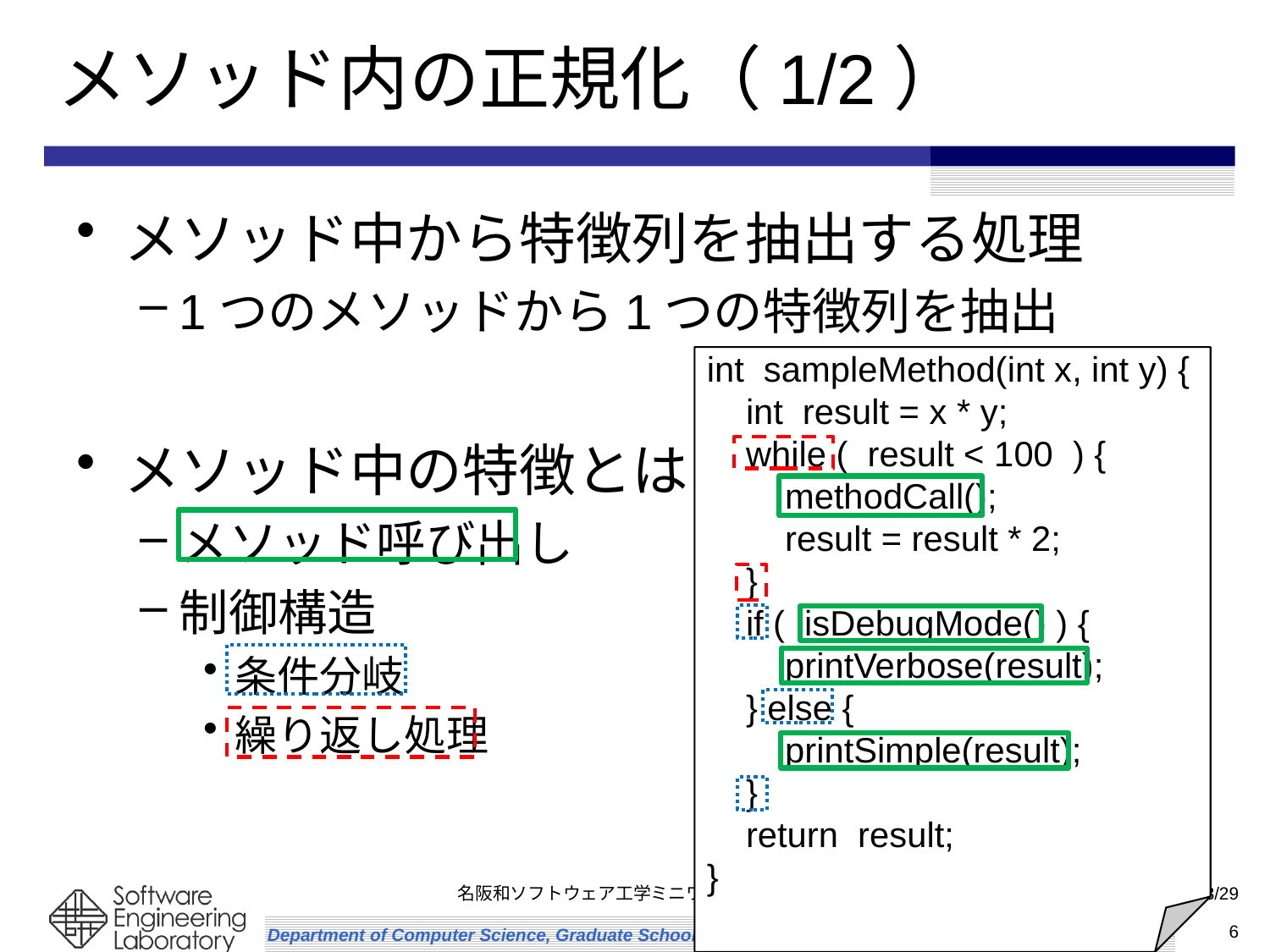

# メソッド内の正規化（1/2）
メソッド中から特徴列を抽出する処理
1つのメソッドから1つの特徴列を抽出

メソッド中の特徴とは？
メソッド呼び出し
制御構造
条件分岐
繰り返し処理

int  sampleMethod(int x, int y) {
    int  result = x * y;
    while (  result < 100  ) {
        methodCall();
        result = result * 2;
    }
    if (  isDebugMode() ) {
        printVerbose(result);
    } else {
        printSimple(result);
    }
    return  result;
}

名阪和ソフトウェア工学ミニワークショップ2010
2010/03/29
6